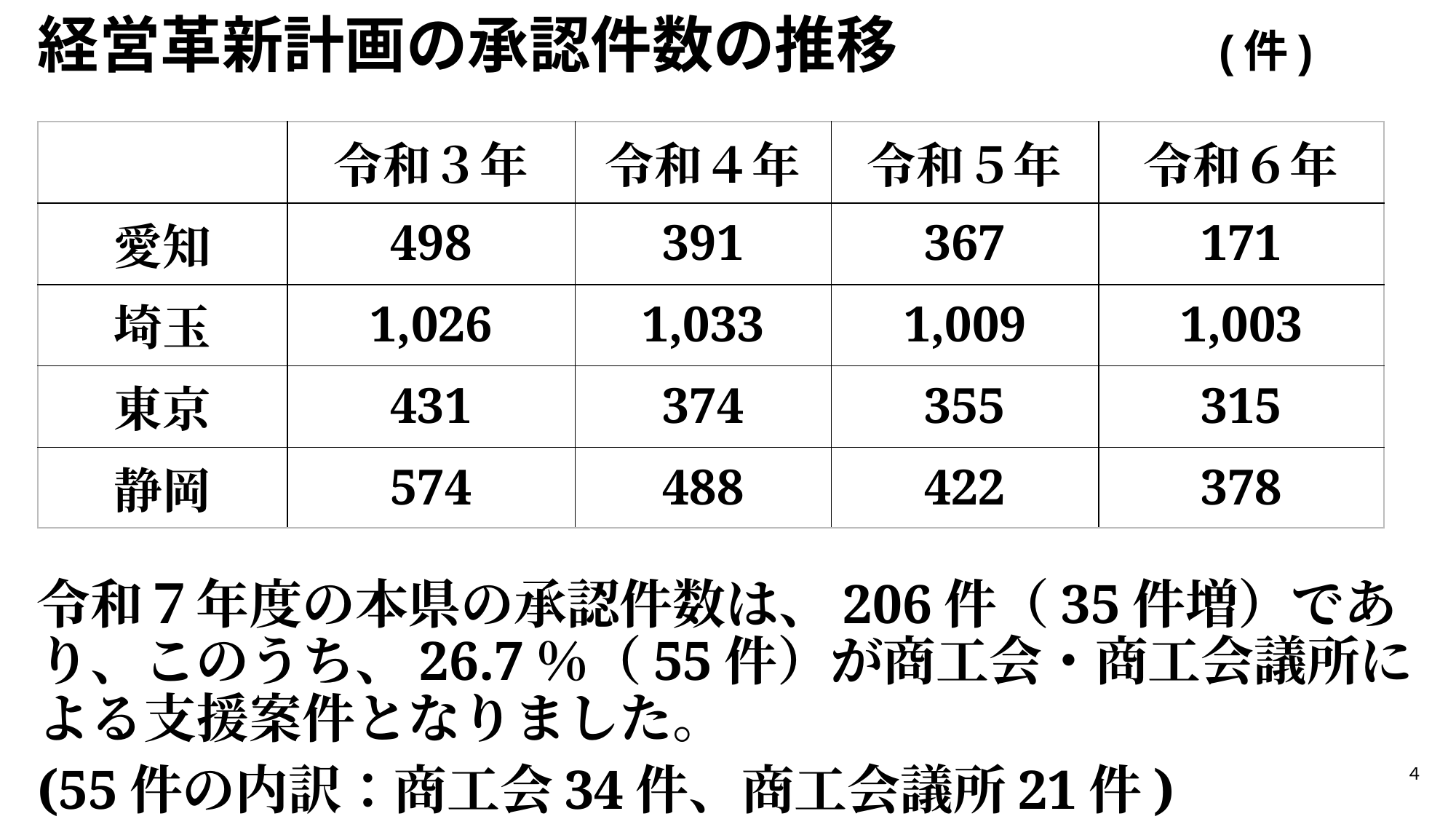

経営革新計画の承認件数の推移　　　　　(件)

令和７年度の本県の承認件数は、206件（35件増）であり、このうち、26.7％（55件）が商工会・商工会議所による支援案件となりました。
(55件の内訳：商工会34件、商工会議所21件)

|  | 令和３年 | 令和４年 | 令和５年 | 令和６年 |
| --- | --- | --- | --- | --- |
| 愛知 | 498 | 391 | 367 | 171 |
| 埼玉 | 1,026 | 1,033 | 1,009 | 1,003 |
| 東京 | 431 | 374 | 355 | 315 |
| 静岡 | 574 | 488 | 422 | 378 |
４